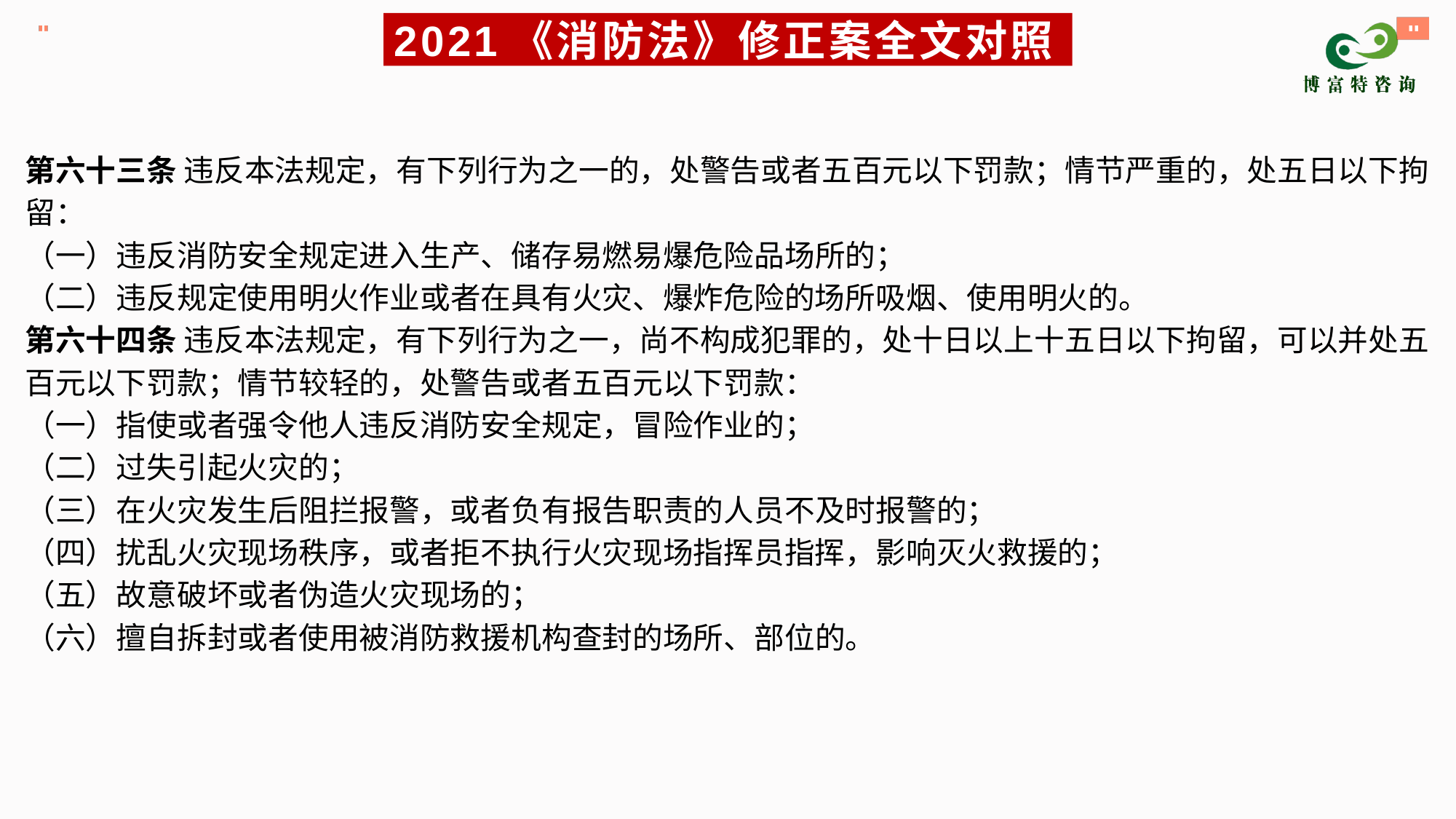

# 2021《消防法》修正案全文对照

第六十三条 违反本法规定，有下列行为之一的，处警告或者五百元以下罚款；情节严重的，处五日以下拘留：
（一）违反消防安全规定进入生产、储存易燃易爆危险品场所的；
（二）违反规定使用明火作业或者在具有火灾、爆炸危险的场所吸烟、使用明火的。
第六十四条 违反本法规定，有下列行为之一，尚不构成犯罪的，处十日以上十五日以下拘留，可以并处五百元以下罚款；情节较轻的，处警告或者五百元以下罚款：
（一）指使或者强令他人违反消防安全规定，冒险作业的；
（二）过失引起火灾的；
（三）在火灾发生后阻拦报警，或者负有报告职责的人员不及时报警的；
（四）扰乱火灾现场秩序，或者拒不执行火灾现场指挥员指挥，影响灭火救援的；
（五）故意破坏或者伪造火灾现场的；
（六）擅自拆封或者使用被消防救援机构查封的场所、部位的。